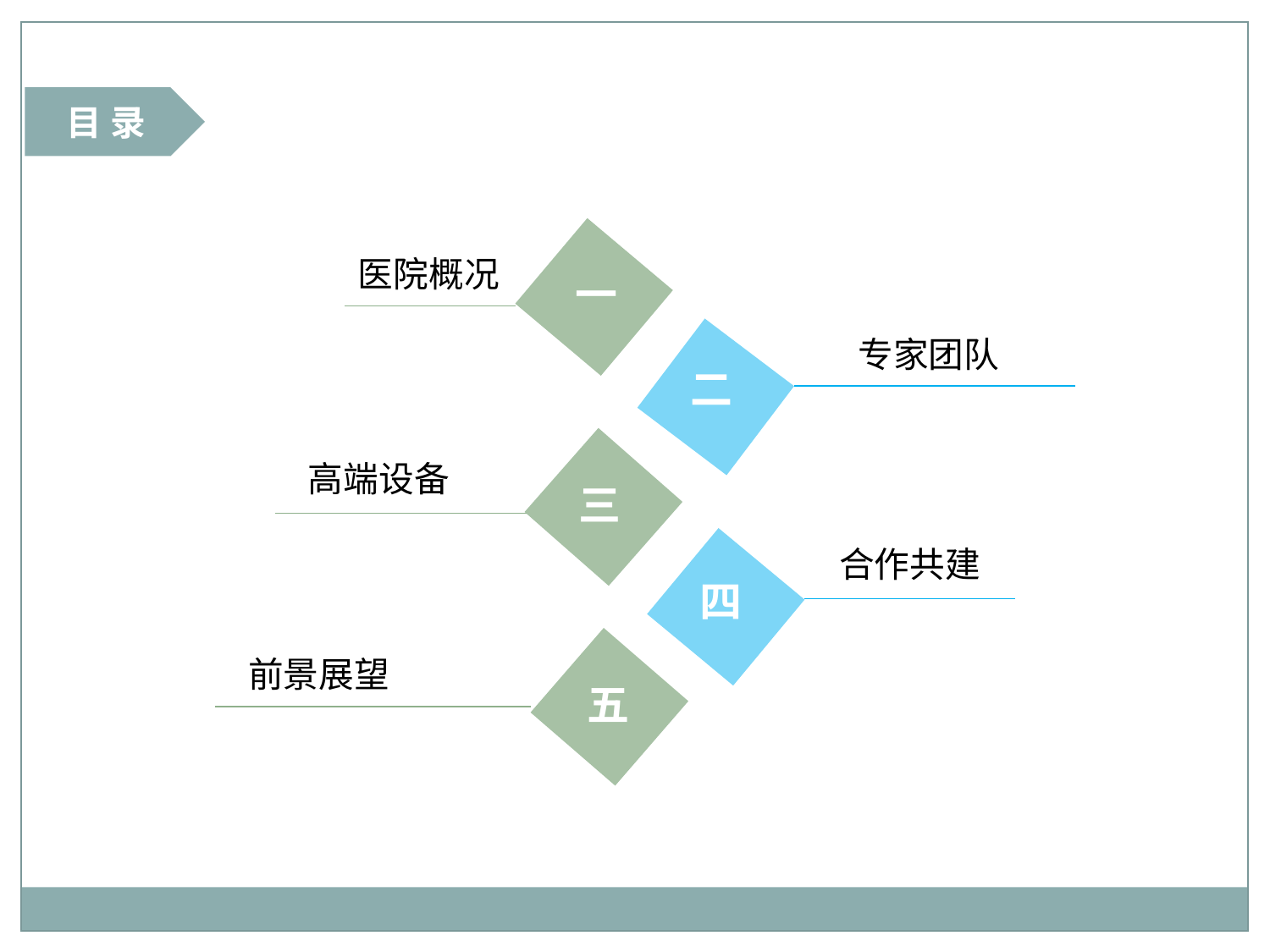

目 录

医院概况
一
专家团队

二
高端设备

三
合作共建

四
前景展望

五